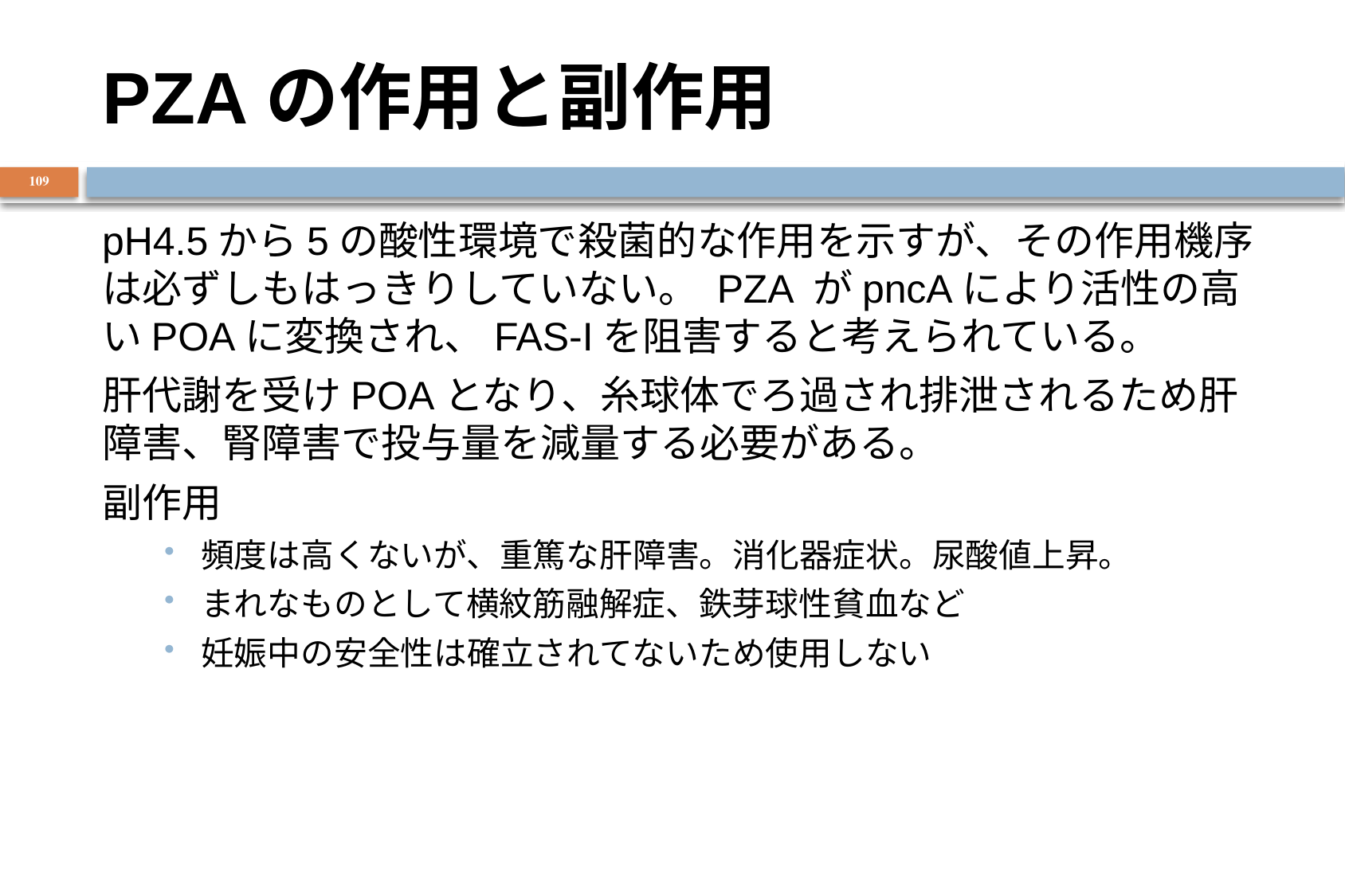

# PZAの作用と副作用
109
pH4.5から5の酸性環境で殺菌的な作用を示すが、その作用機序は必ずしもはっきりしていない。 PZA がpncAにより活性の高いPOAに変換され、FAS-Iを阻害すると考えられている。
肝代謝を受けPOAとなり、糸球体でろ過され排泄されるため肝障害、腎障害で投与量を減量する必要がある。
副作用
頻度は高くないが、重篤な肝障害。消化器症状。尿酸値上昇。
まれなものとして横紋筋融解症、鉄芽球性貧血など
妊娠中の安全性は確立されてないため使用しない